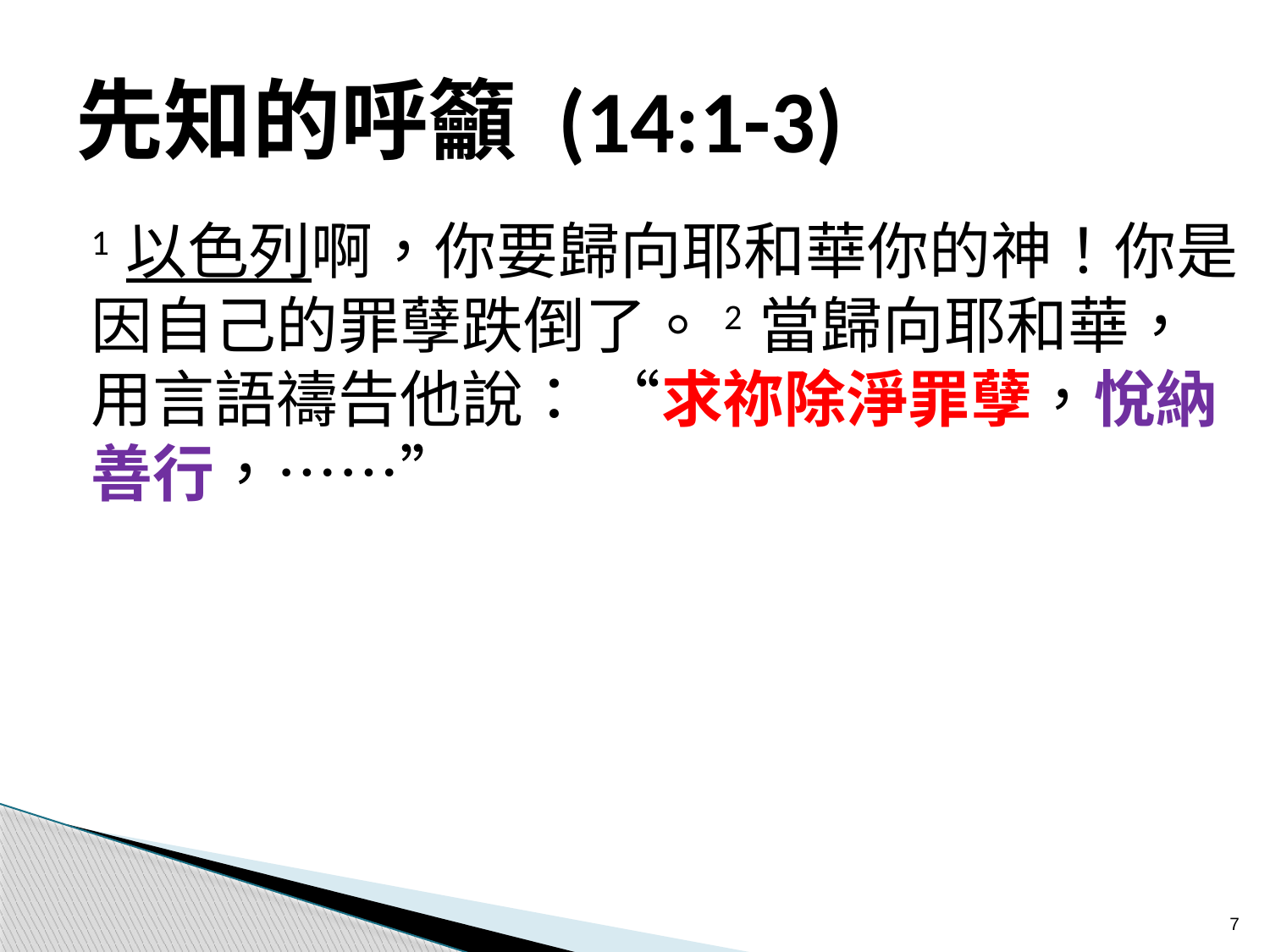

# 先知的呼籲 (14:1-3)
1 以色列啊，你要歸向耶和華你的神！你是因自己的罪孽跌倒了。2 當歸向耶和華，用言語禱告他說： “求祢除淨罪孽，悅納善行，……”

7